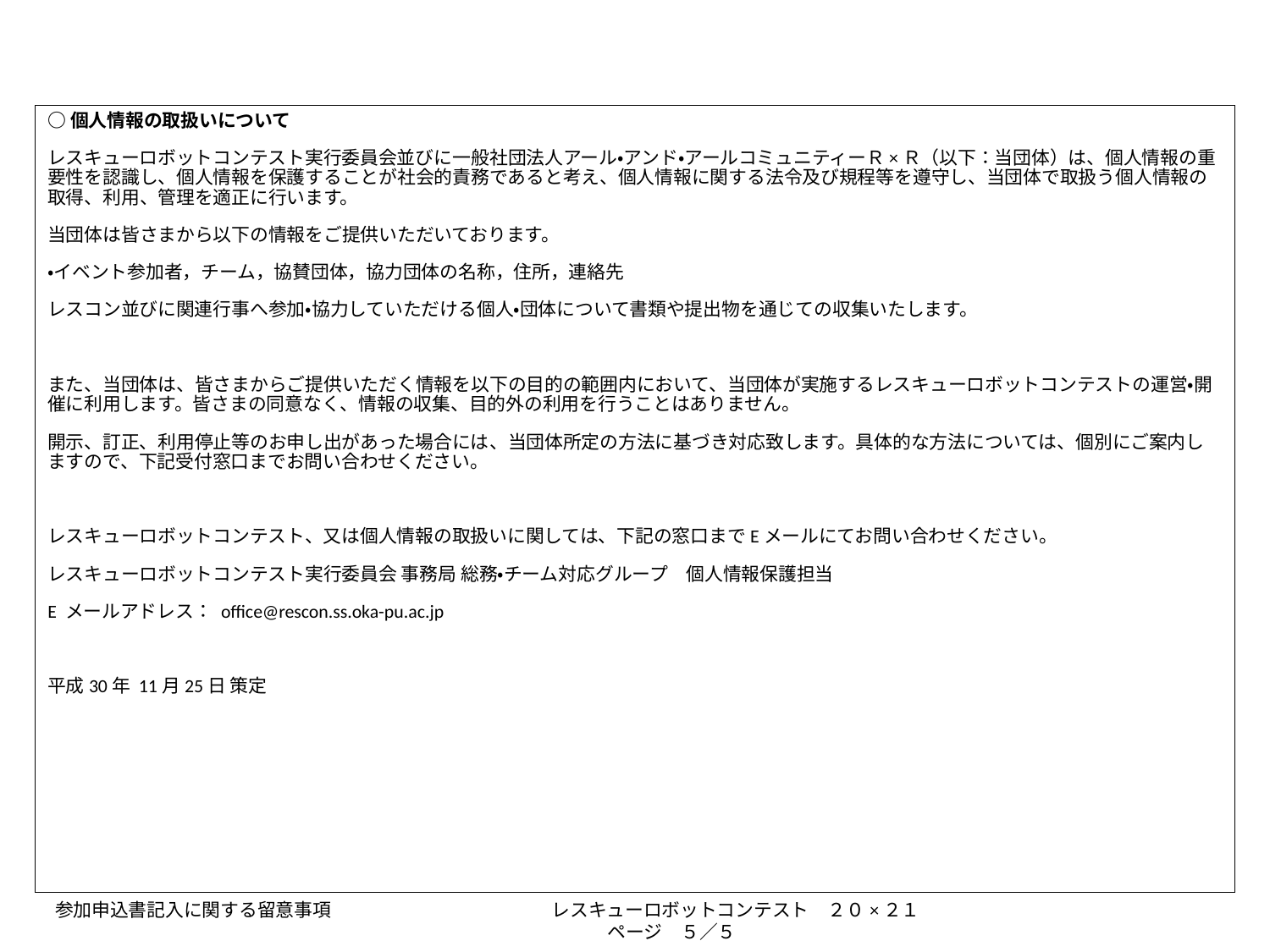

○個人情報の取扱いについて
レスキューロボットコンテスト実行委員会並びに一般社団法人アール・アンド・アールコミュニティーＲ×Ｒ（以下：当団体）は、個人情報の重要性を認識し、個人情報を保護することが社会的責務であると考え、個人情報に関する法令及び規程等を遵守し、当団体で取扱う個人情報の取得、利用、管理を適正に行います。
当団体は皆さまから以下の情報をご提供いただいております。
・イベント参加者，チーム，協賛団体，協力団体の名称，住所，連絡先
レスコン並びに関連行事へ参加・協力していただける個人・団体について書類や提出物を通じての収集いたします。

また、当団体は、皆さまからご提供いただく情報を以下の目的の範囲内において、当団体が実施するレスキューロボットコンテストの運営・開催に利用します。皆さまの同意なく、情報の収集、目的外の利用を行うことはありません。
開示、訂正、利用停止等のお申し出があった場合には、当団体所定の方法に基づき対応致します。具体的な方法については、個別にご案内しますので、下記受付窓口までお問い合わせください。

レスキューロボットコンテスト、又は個人情報の取扱いに関しては、下記の窓口までEメールにてお問い合わせください。
レスキューロボットコンテスト実行委員会 事務局 総務・チーム対応グループ　個人情報保護担当
E メールアドレス： office@rescon.ss.oka-pu.ac.jp

平成30年 11月25日 策定

参加申込書記入に関する留意事項　　　　　　　　　　　　レスキューロボットコンテスト　２０×２１　　　　　　　　　　　　　　　　　　　　　ページ　５／５